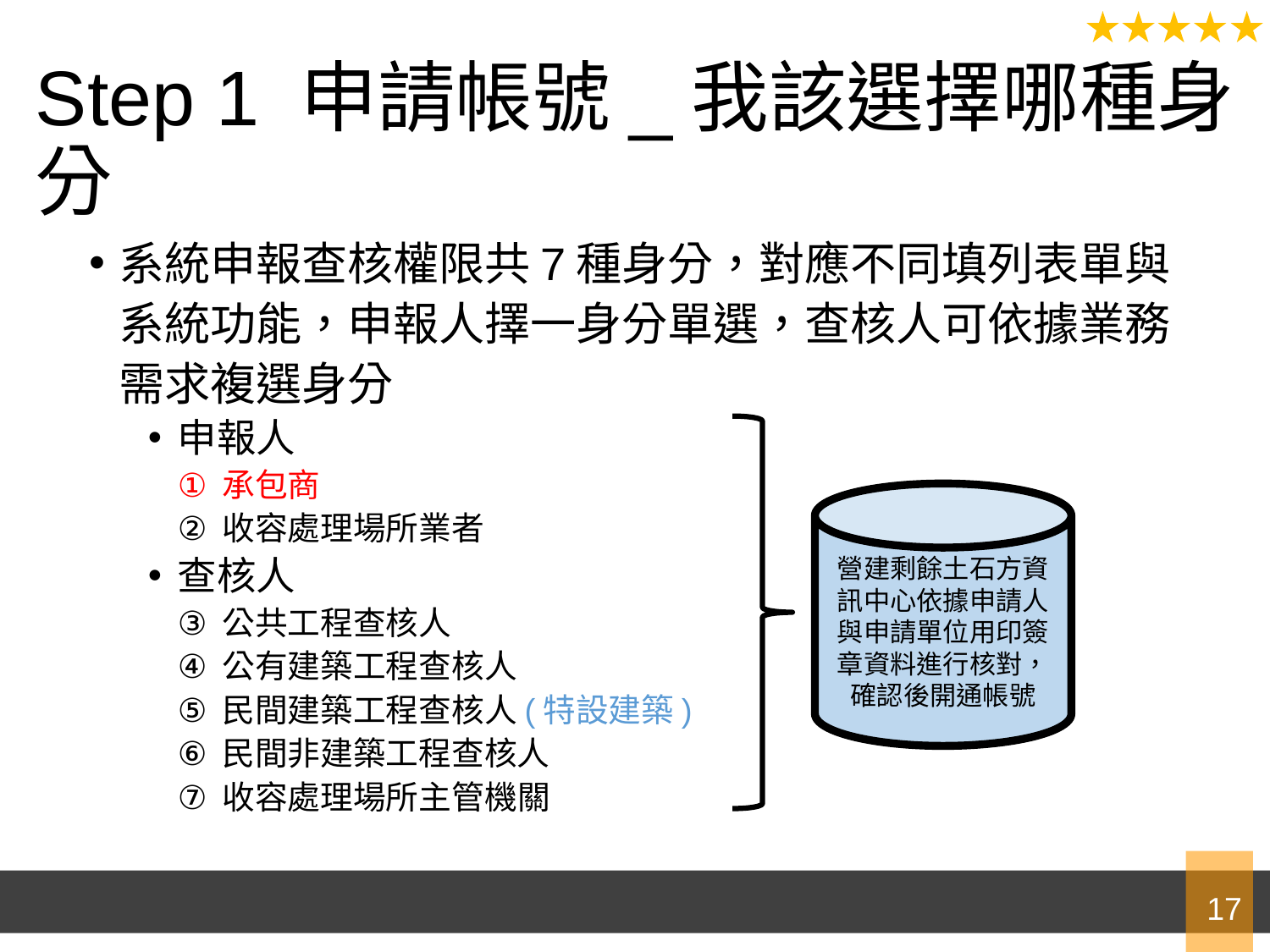

# Step 1 申請帳號_我該選擇哪種身分
系統申報查核權限共7種身分，對應不同填列表單與系統功能，申報人擇一身分單選，查核人可依據業務需求複選身分
申報人
承包商
收容處理場所業者
查核人
公共工程查核人
公有建築工程查核人
民間建築工程查核人(特設建築)
民間非建築工程查核人
收容處理場所主管機關

營建剩餘土石方資訊中心依據申請人與申請單位用印簽章資料進行核對，確認後開通帳號
17